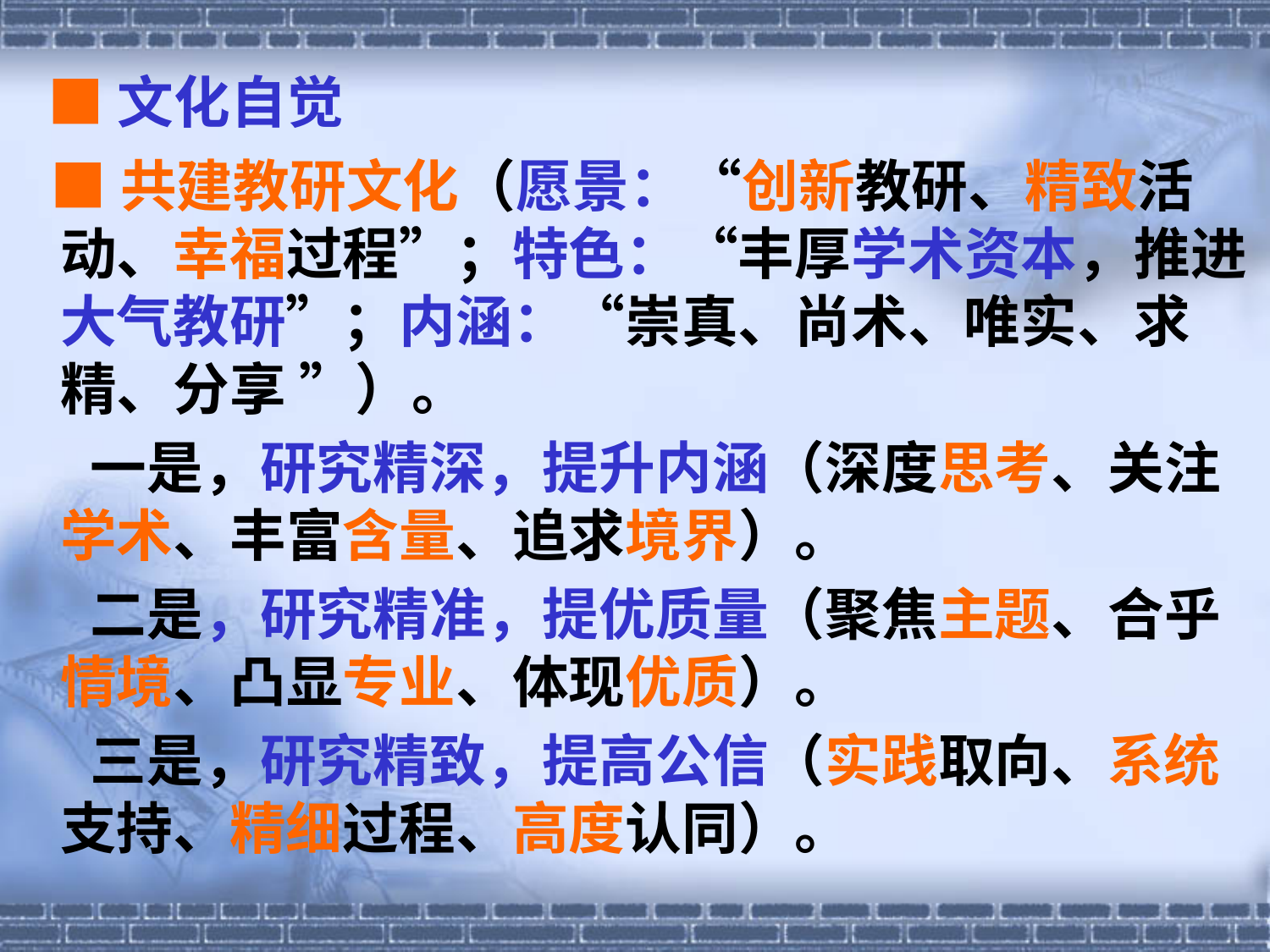

■文化自觉
   ■共建教研文化（愿景：“创新教研、精致活动、幸福过程”；特色：“丰厚学术资本，推进大气教研”；内涵：“崇真、尚术、唯实、求精、分享 ”）。
     一是，研究精深，提升内涵（深度思考、关注学术、丰富含量、追求境界）。
     二是，研究精准，提优质量（聚焦主题、合乎情境、凸显专业、体现优质）。
     三是，研究精致，提高公信（实践取向、系统支持、精细过程、高度认同）。